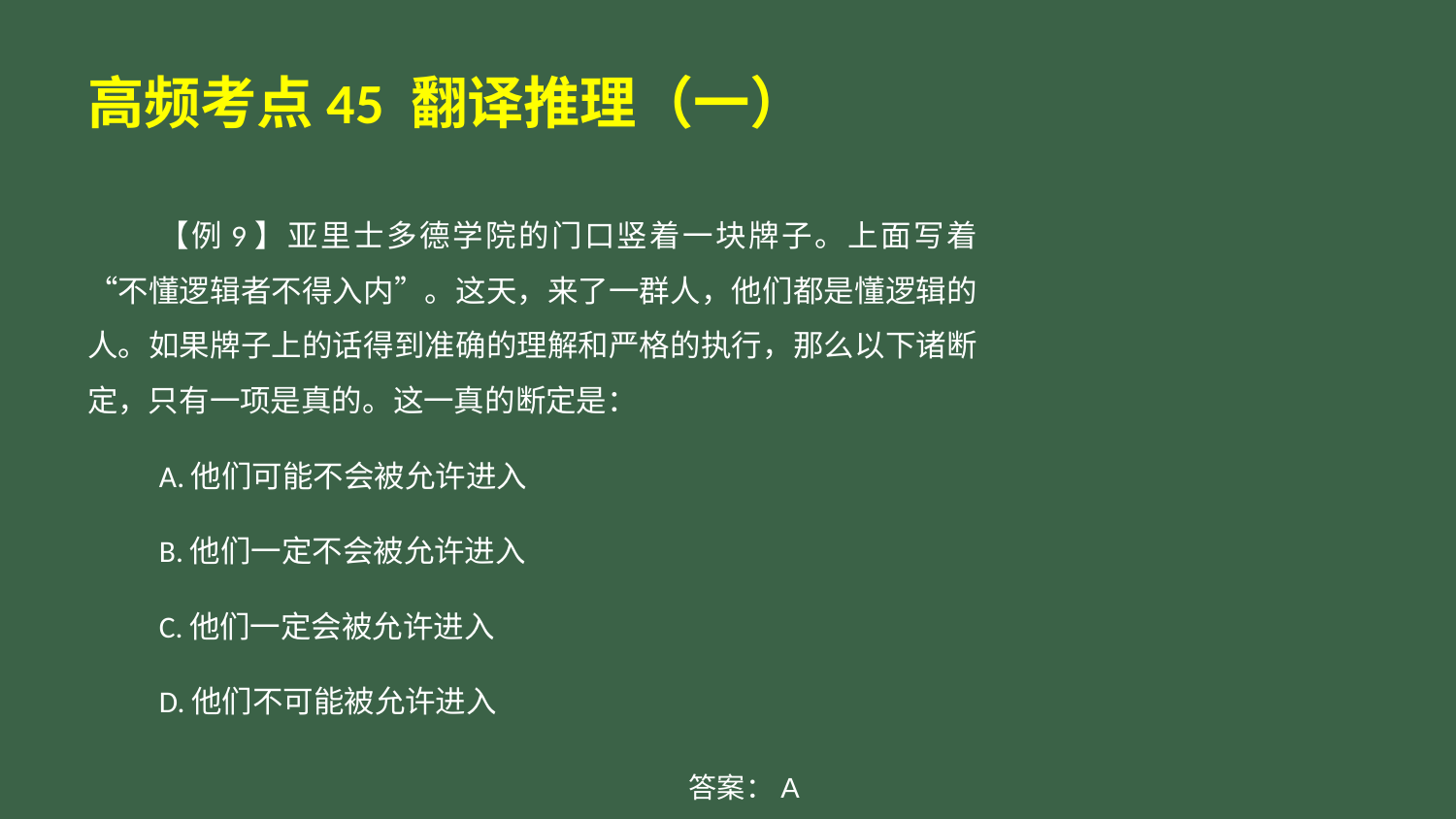

# 高频考点45 翻译推理（一）
【例9】亚里士多德学院的门口竖着一块牌子。上面写着“不懂逻辑者不得入内”。这天，来了一群人，他们都是懂逻辑的人。如果牌子上的话得到准确的理解和严格的执行，那么以下诸断定，只有一项是真的。这一真的断定是：
A.他们可能不会被允许进入
B.他们一定不会被允许进入
C.他们一定会被允许进入
D.他们不可能被允许进入

答案：A